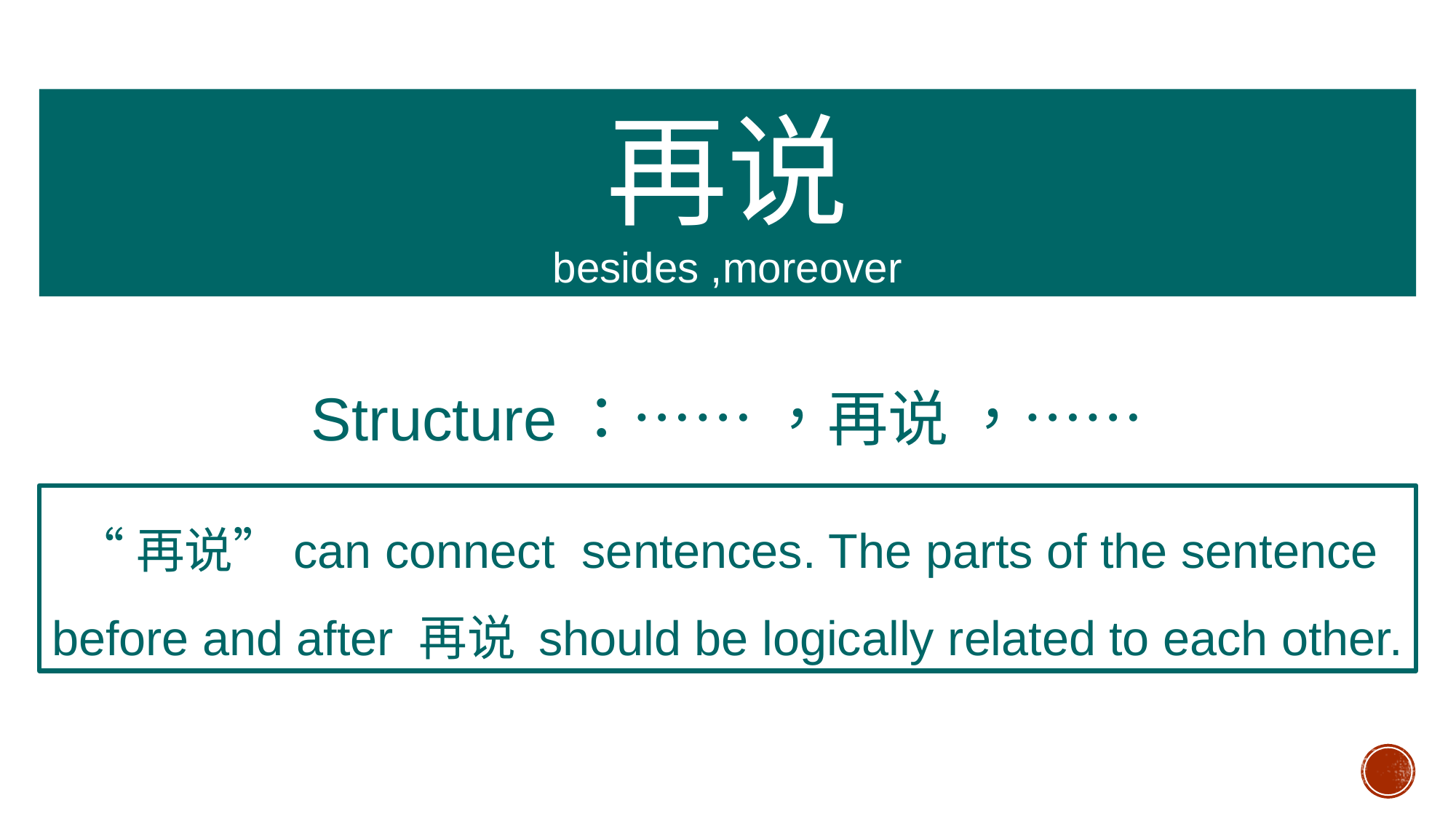

再说
besides ,moreover
Structure：⋯⋯ ，再说 ，⋯⋯
“再说”can connect  sentences. The parts of the sentence before and after 再说 should be logically related to each other.